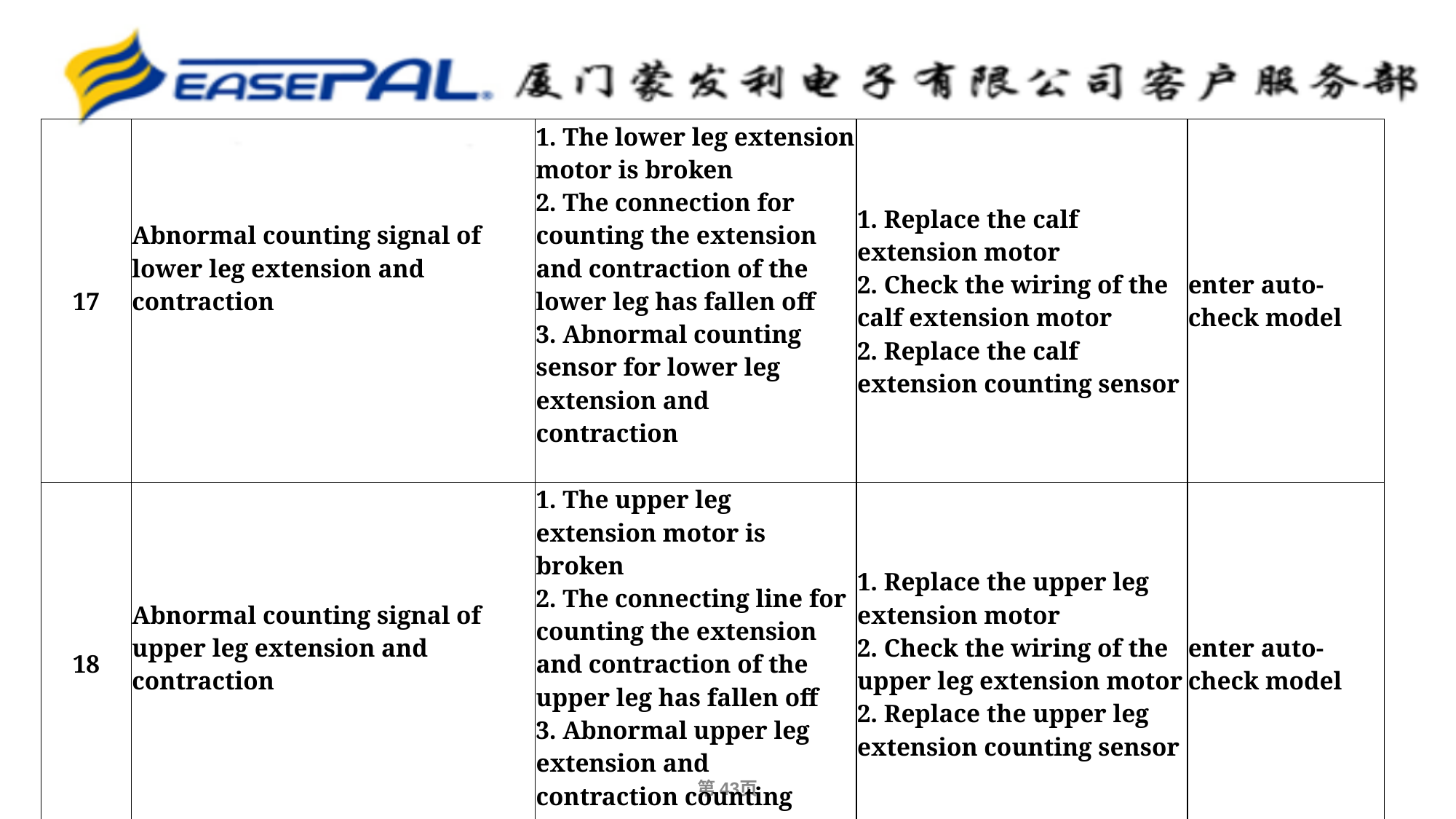

| 17 | Abnormal counting signal of lower leg extension and contraction | 1. The lower leg extension motor is broken 2. The connection for counting the extension and contraction of the lower leg has fallen off 3. Abnormal counting sensor for lower leg extension and contraction | 1. Replace the calf extension motor 2. Check the wiring of the calf extension motor 2. Replace the calf extension counting sensor | enter auto-check model |
| --- | --- | --- | --- | --- |
| 18 | Abnormal counting signal of upper leg extension and contraction | 1. The upper leg extension motor is broken 2. The connecting line for counting the extension and contraction of the upper leg has fallen off 3. Abnormal upper leg extension and contraction counting sensor | 1. Replace the upper leg extension motor 2. Check the wiring of the upper leg extension motor 2. Replace the upper leg extension counting sensor | enter auto-check model |
第43页